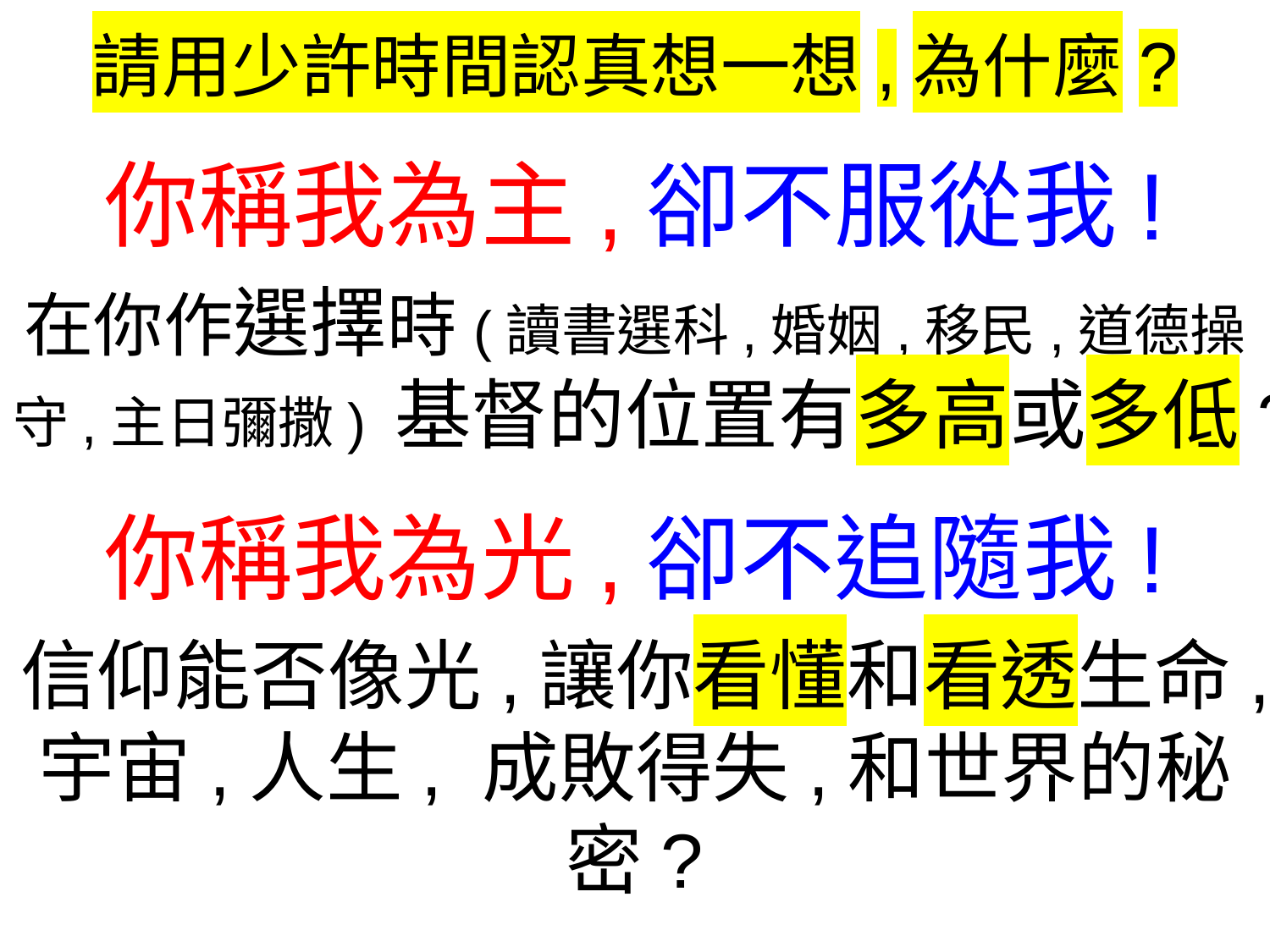

請用少許時間認真想一想,為什麼?
你稱我為主,卻不服從我!
在你作選擇時(讀書選科,婚姻,移民,道德操守,主日彌撒) 基督的位置有多高或多低?
你稱我為光,卻不追隨我!
信仰能否像光,讓你看懂和看透生命,宇宙,人生, 成敗得失,和世界的秘密?